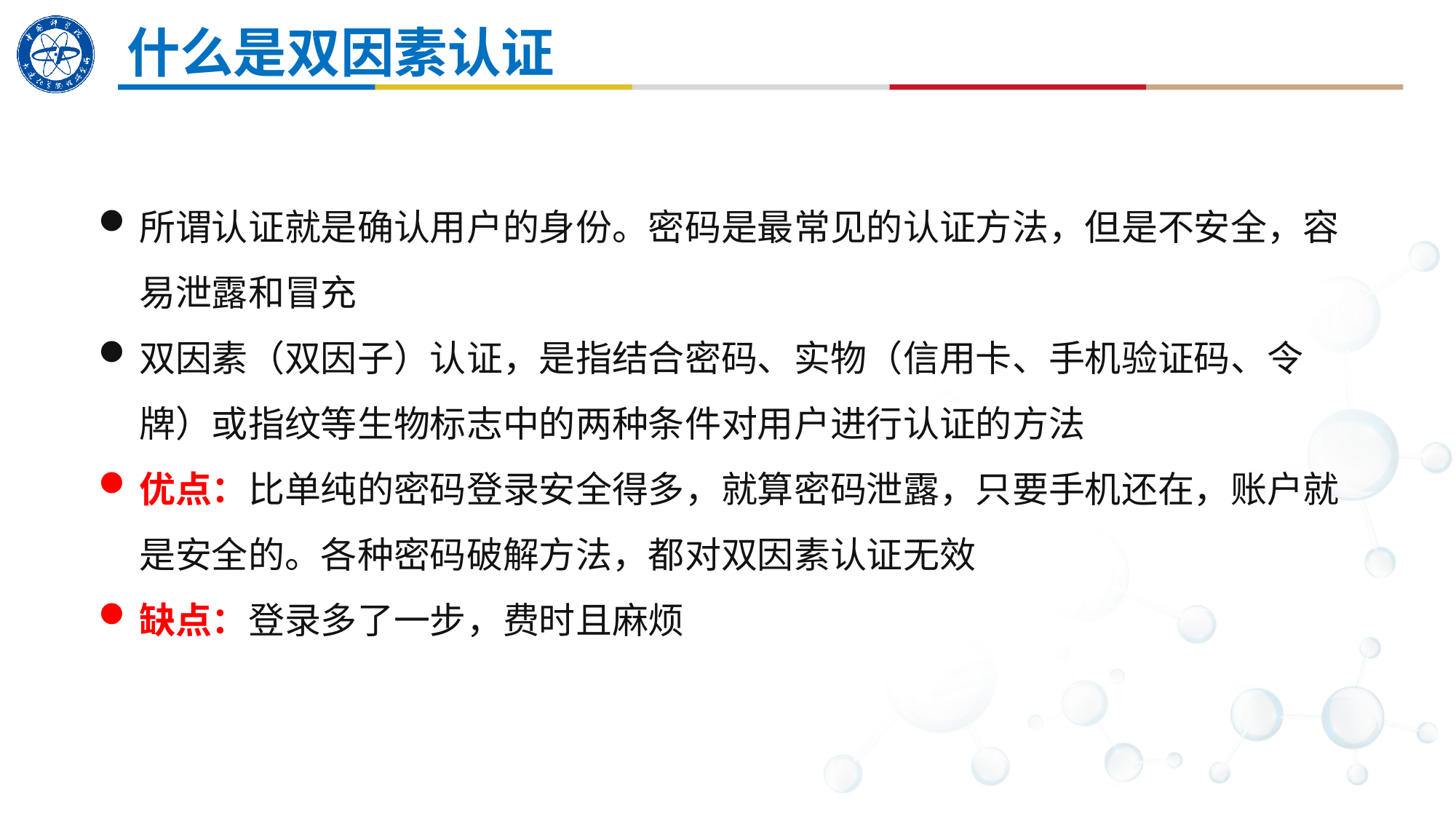

什么是双因素认证
所谓认证就是确认用户的身份。密码是最常见的认证方法，但是不安全，容易泄露和冒充
双因素（双因子）认证，是指结合密码、实物（信用卡、手机验证码、令牌）或指纹等生物标志中的两种条件对用户进行认证的方法
优点：比单纯的密码登录安全得多，就算密码泄露，只要手机还在，账户就是安全的。各种密码破解方法，都对双因素认证无效
缺点：登录多了一步，费时且麻烦